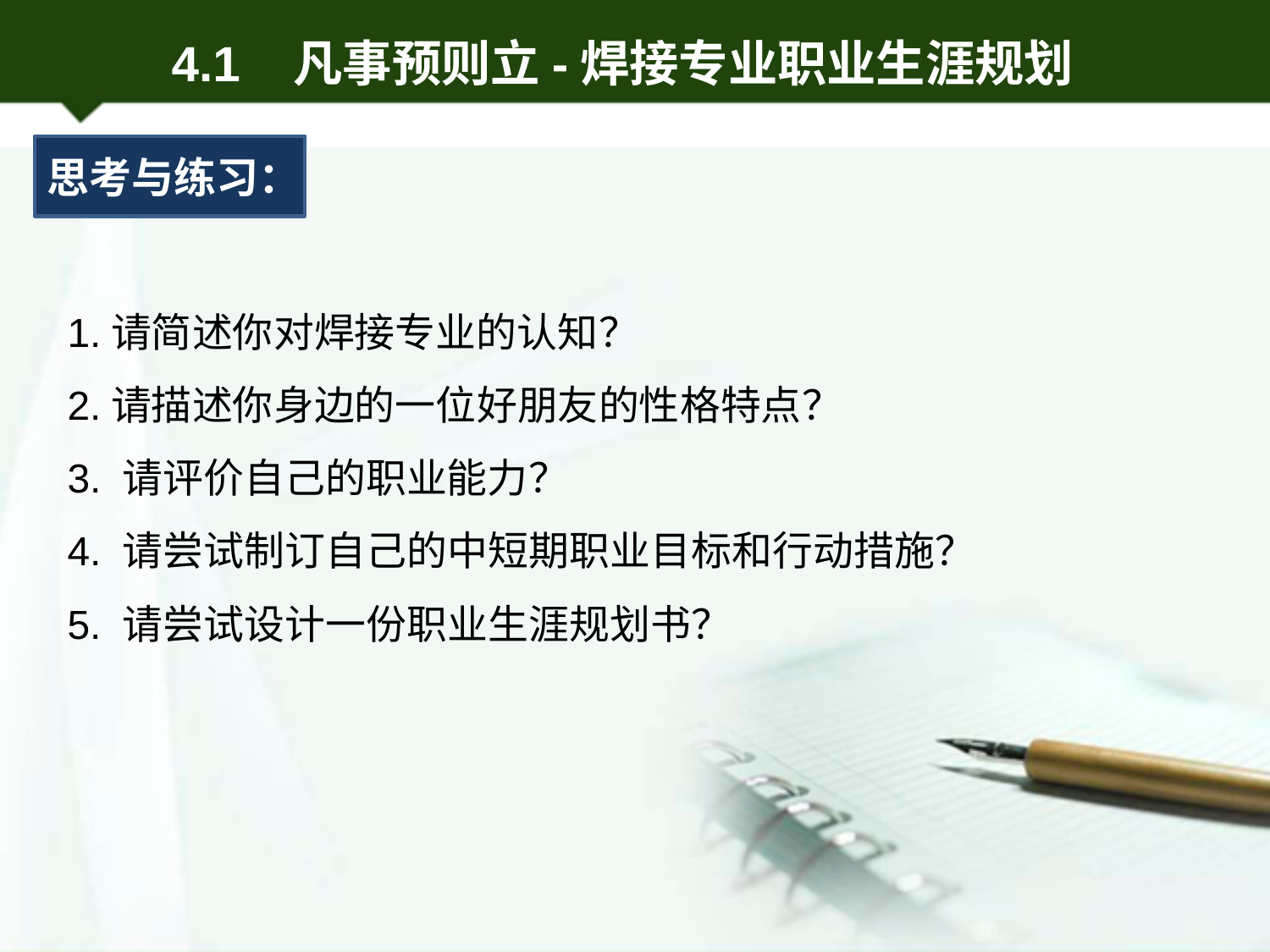

4.1   凡事预则立-焊接专业职业生涯规划
思考与练习：
1.请简述你对焊接专业的认知？
2.请描述你身边的一位好朋友的性格特点？
3. 请评价自己的职业能力？
4. 请尝试制订自己的中短期职业目标和行动措施？
5. 请尝试设计一份职业生涯规划书？